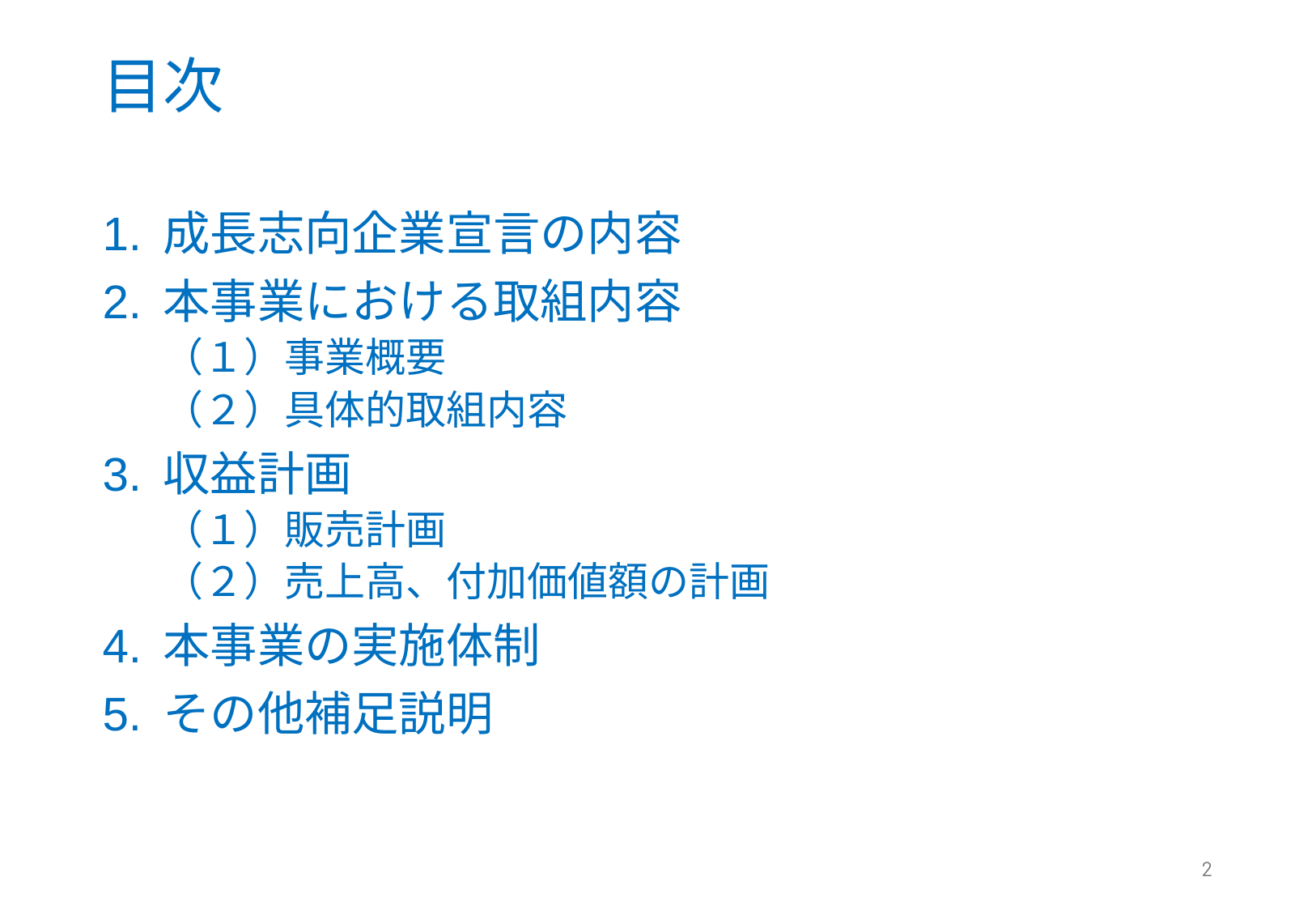

# 目次
成長志向企業宣言の内容
本事業における取組内容
（１）事業概要
（２）具体的取組内容
収益計画
（１）販売計画
（２）売上高、付加価値額の計画
本事業の実施体制
その他補足説明

2